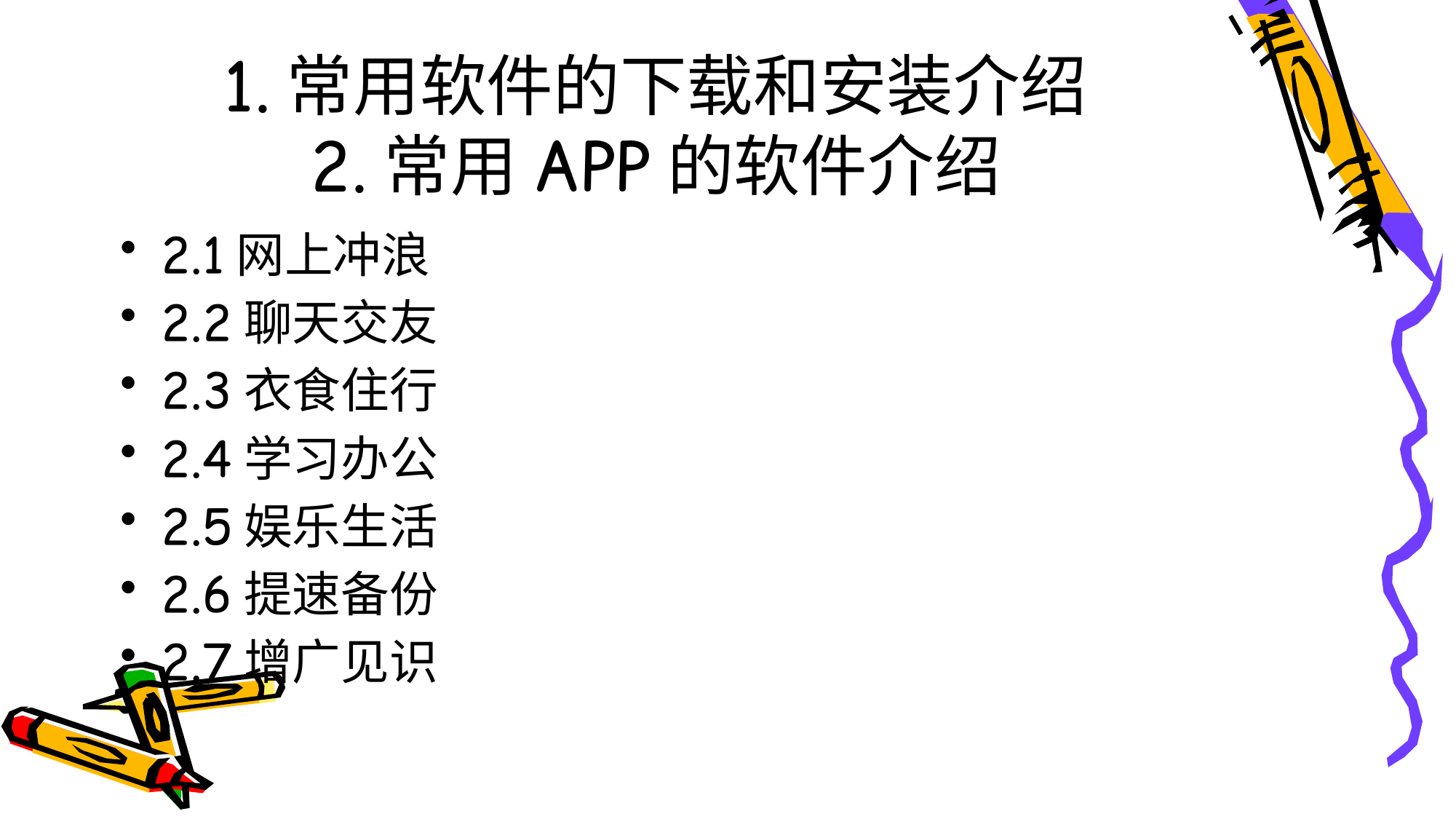

# 1.常用软件的下载和安装介绍 2.常用APP的软件介绍
2.1网上冲浪
2.2聊天交友
2.3衣食住行
2.4学习办公
2.5娱乐生活
2.6提速备份
2.7增广见识